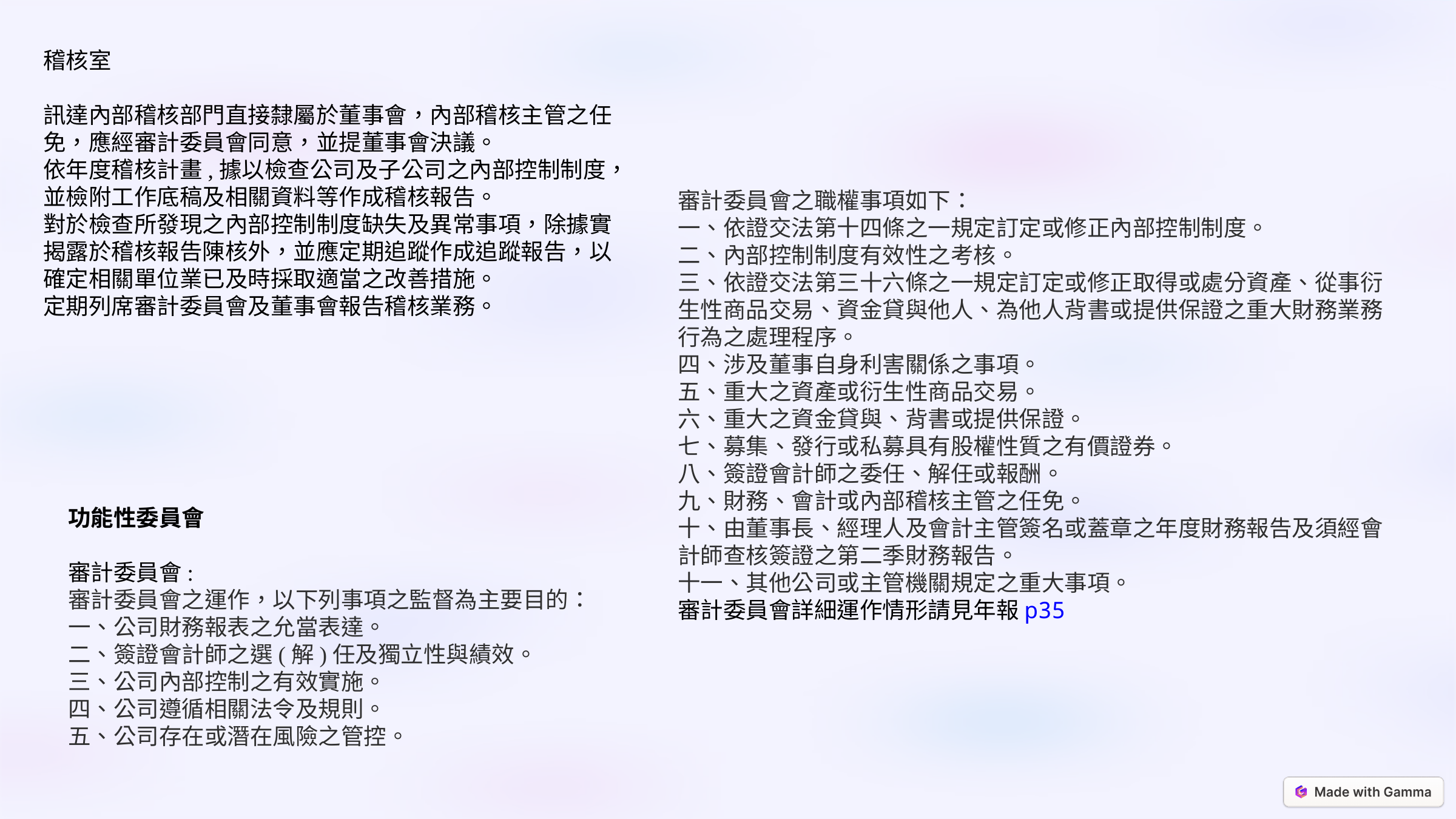

稽核室

訊達內部稽核部門直接隸屬於董事會，內部稽核主管之任免，應經審計委員會同意，並提董事會決議。
依年度稽核計畫,據以檢查公司及子公司之內部控制制度，並檢附工作底稿及相關資料等作成稽核報告。
對於檢查所發現之內部控制制度缺失及異常事項，除據實揭露於稽核報告陳核外，並應定期追蹤作成追蹤報告，以確定相關單位業已及時採取適當之改善措施。
定期列席審計委員會及董事會報告稽核業務。
審計委員會之職權事項如下：
一、依證交法第十四條之一規定訂定或修正內部控制制度。
二、內部控制制度有效性之考核。
三、依證交法第三十六條之一規定訂定或修正取得或處分資產、從事衍生性商品交易、資金貸與他人、為他人背書或提供保證之重大財務業務行為之處理程序。
四、涉及董事自身利害關係之事項。
五、重大之資產或衍生性商品交易。
六、重大之資金貸與、背書或提供保證。
七、募集、發行或私募具有股權性質之有價證券。
八、簽證會計師之委任、解任或報酬。
九、財務、會計或內部稽核主管之任免。
十、由董事長、經理人及會計主管簽名或蓋章之年度財務報告及須經會計師查核簽證之第二季財務報告。
十一、其他公司或主管機關規定之重大事項。
審計委員會詳細運作情形請見年報p35

功能性委員會

審計委員會:
審計委員會之運作，以下列事項之監督為主要目的：
一、公司財務報表之允當表達。
二、簽證會計師之選(解)任及獨立性與績效。
三、公司內部控制之有效實施。
四、公司遵循相關法令及規則。
五、公司存在或潛在風險之管控。